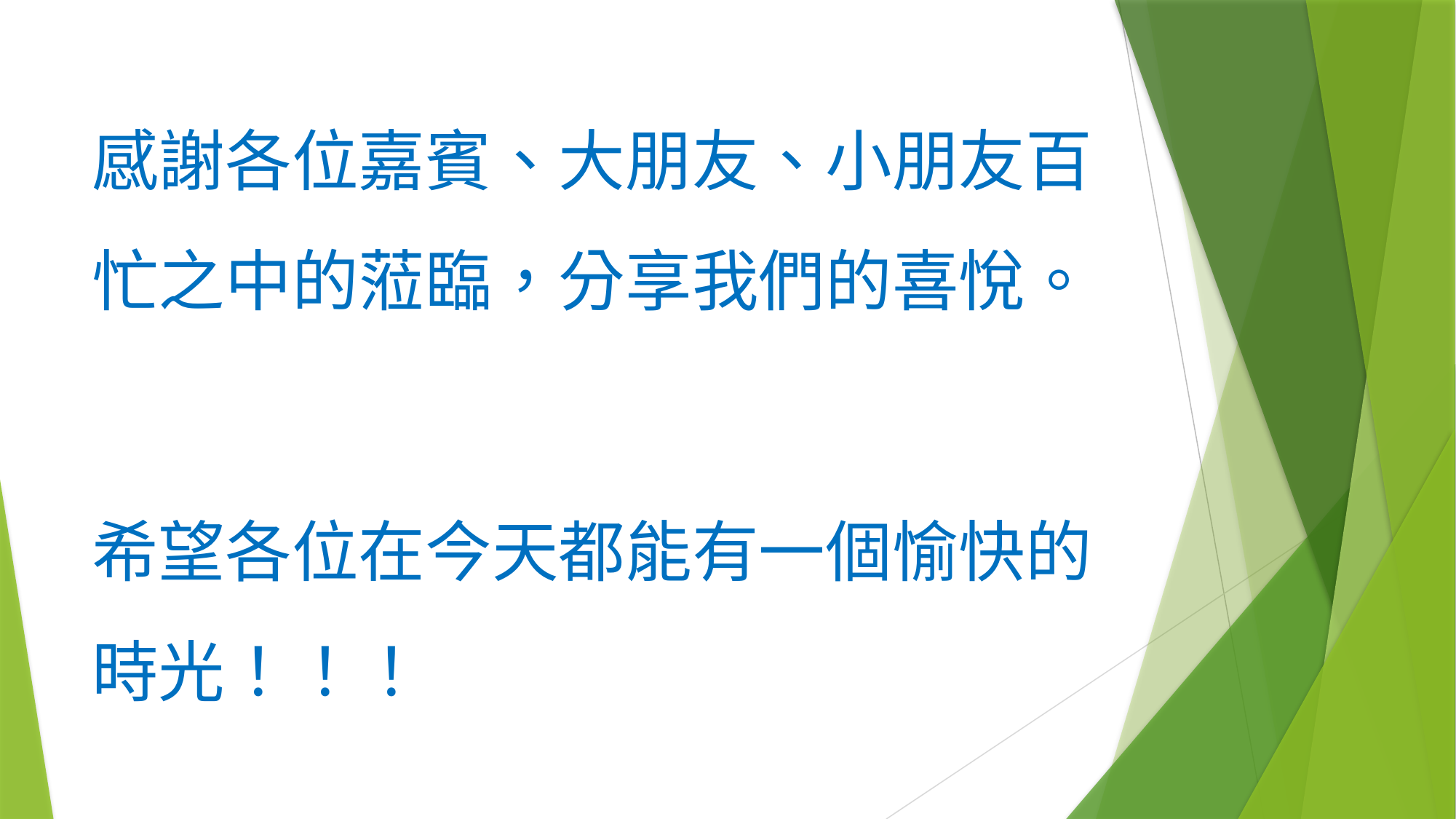

#
感謝各位嘉賓、大朋友、小朋友百忙之中的蒞臨，分享我們的喜悅。

希望各位在今天都能有一個愉快的時光！！！